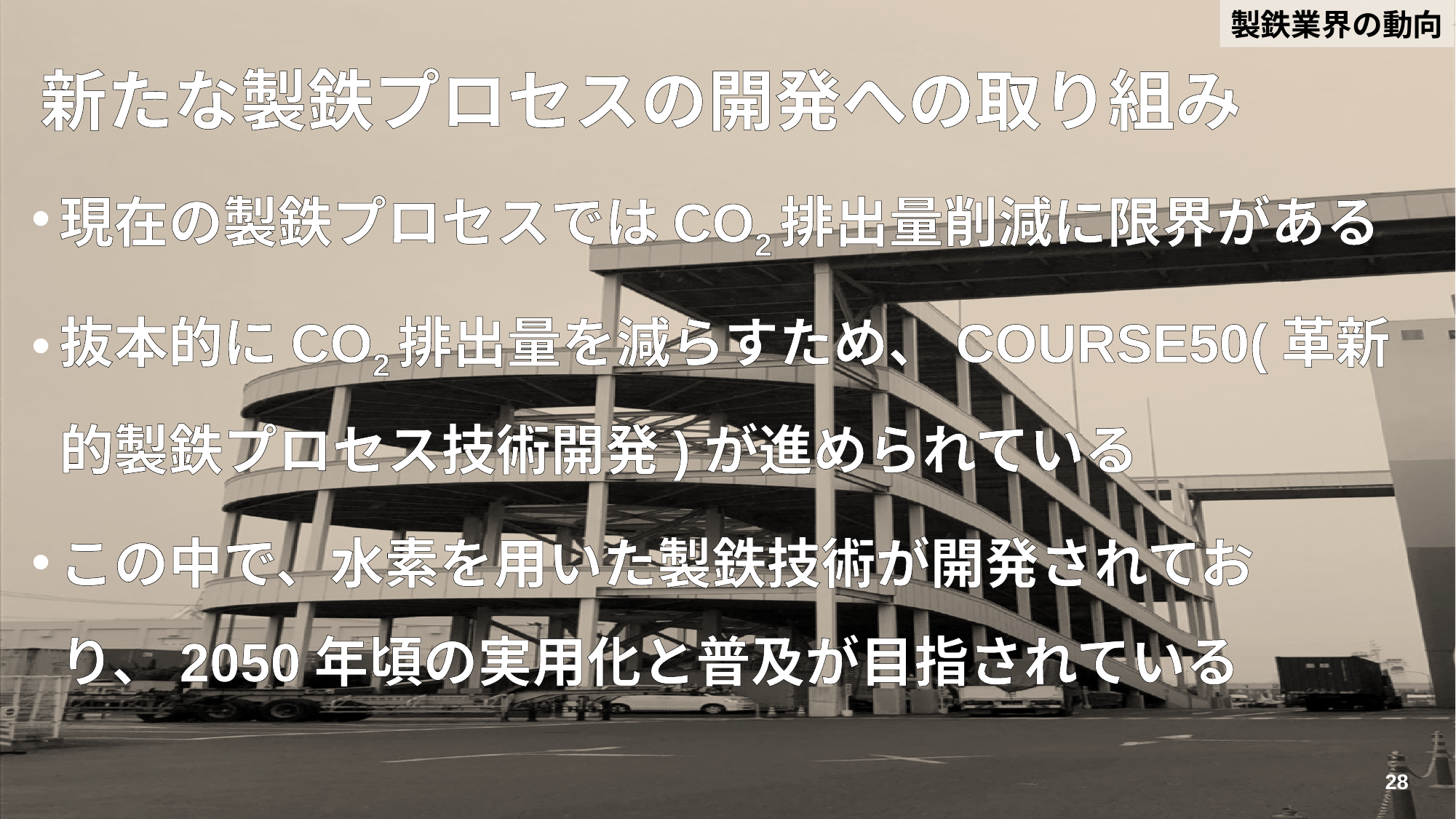

製鉄業界の動向
# 新たな製鉄プロセスの開発への取り組み
現在の製鉄プロセスではCO2排出量削減に限界がある
抜本的にCO2排出量を減らすため、COURSE50(革新的製鉄プロセス技術開発)が進められている
この中で、水素を用いた製鉄技術が開発されており、2050年頃の実用化と普及が目指されている
28